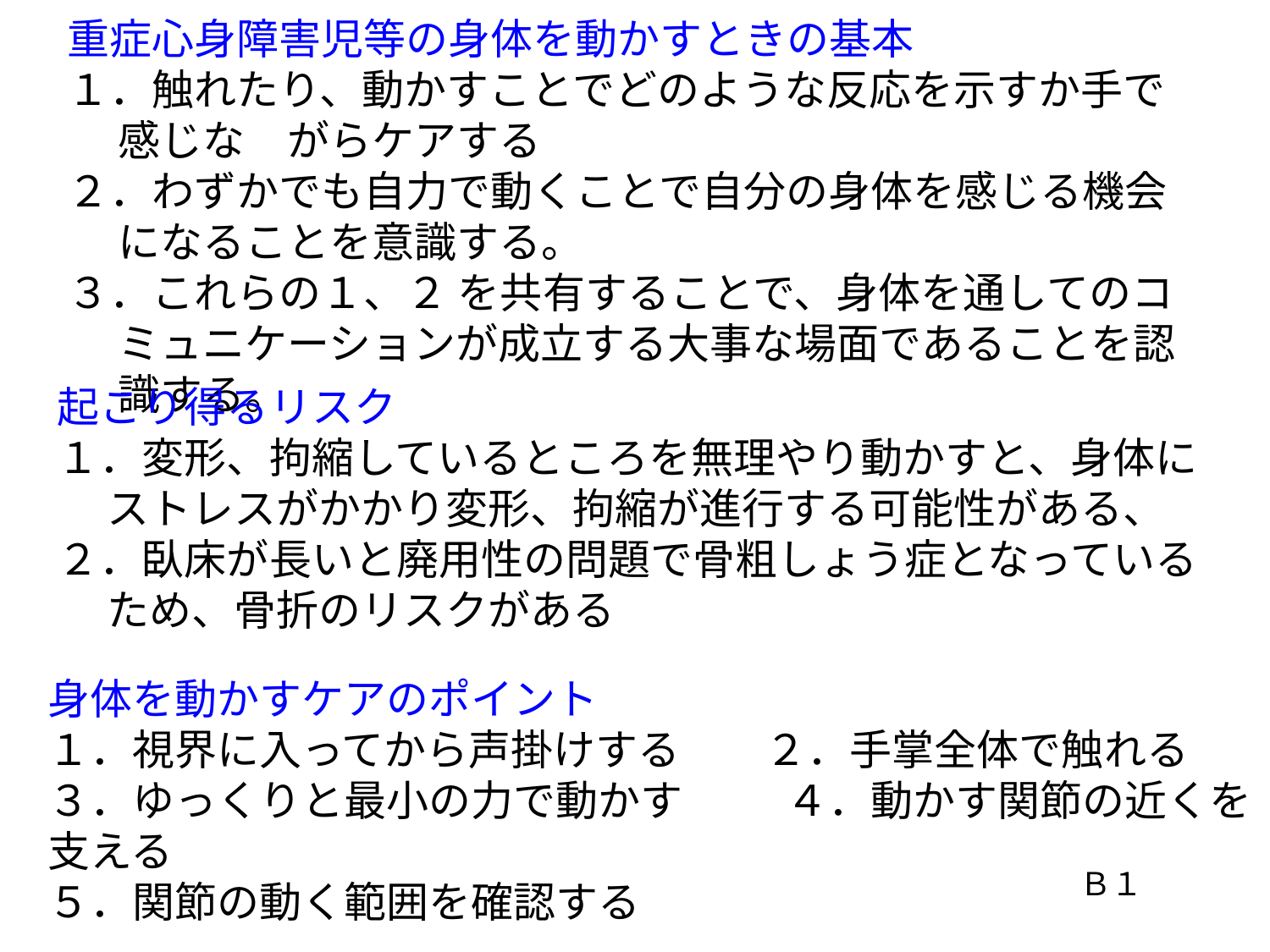

重症心身障害児等の身体を動かすときの基本
１．触れたり、動かすことでどのような反応を示すか手で感じな　がらケアする
２．わずかでも自力で動くことで自分の身体を感じる機会になることを意識する。
３．これらの１、２ を共有することで、身体を通してのコミュニケーションが成立する大事な場面であることを認識する。
起こり得るリスク
１．変形、拘縮しているところを無理やり動かすと、身体にストレスがかかり変形、拘縮が進行する可能性がある、
２．臥床が長いと廃用性の問題で骨粗しょう症となっているため、骨折のリスクがある
身体を動かすケアのポイント
１．視界に入ってから声掛けする　　２．手掌全体で触れる
３．ゆっくりと最小の力で動かす　　  ４．動かす関節の近くを支える
５．関節の動く範囲を確認する
Ｂ１